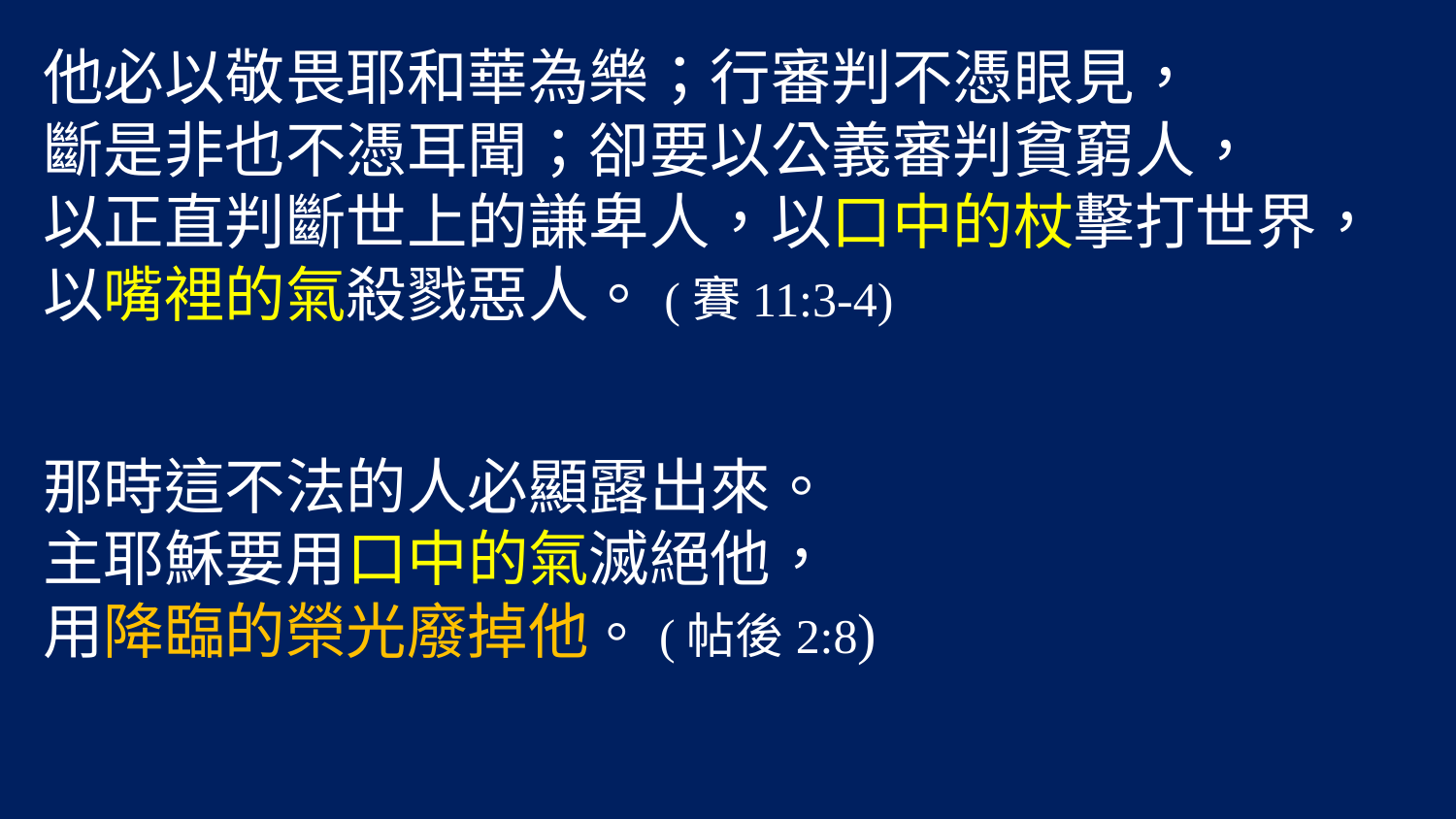

他必以敬畏耶和華為樂；行審判不憑眼見，
斷是非也不憑耳聞；卻要以公義審判貧窮人，
以正直判斷世上的謙卑人，以口中的杖擊打世界，
以嘴裡的氣殺戮惡人。(賽11:3-4)

那時這不法的人必顯露出來。
主耶穌要用口中的氣滅絕他，
用降臨的榮光廢掉他。(帖後2:8)